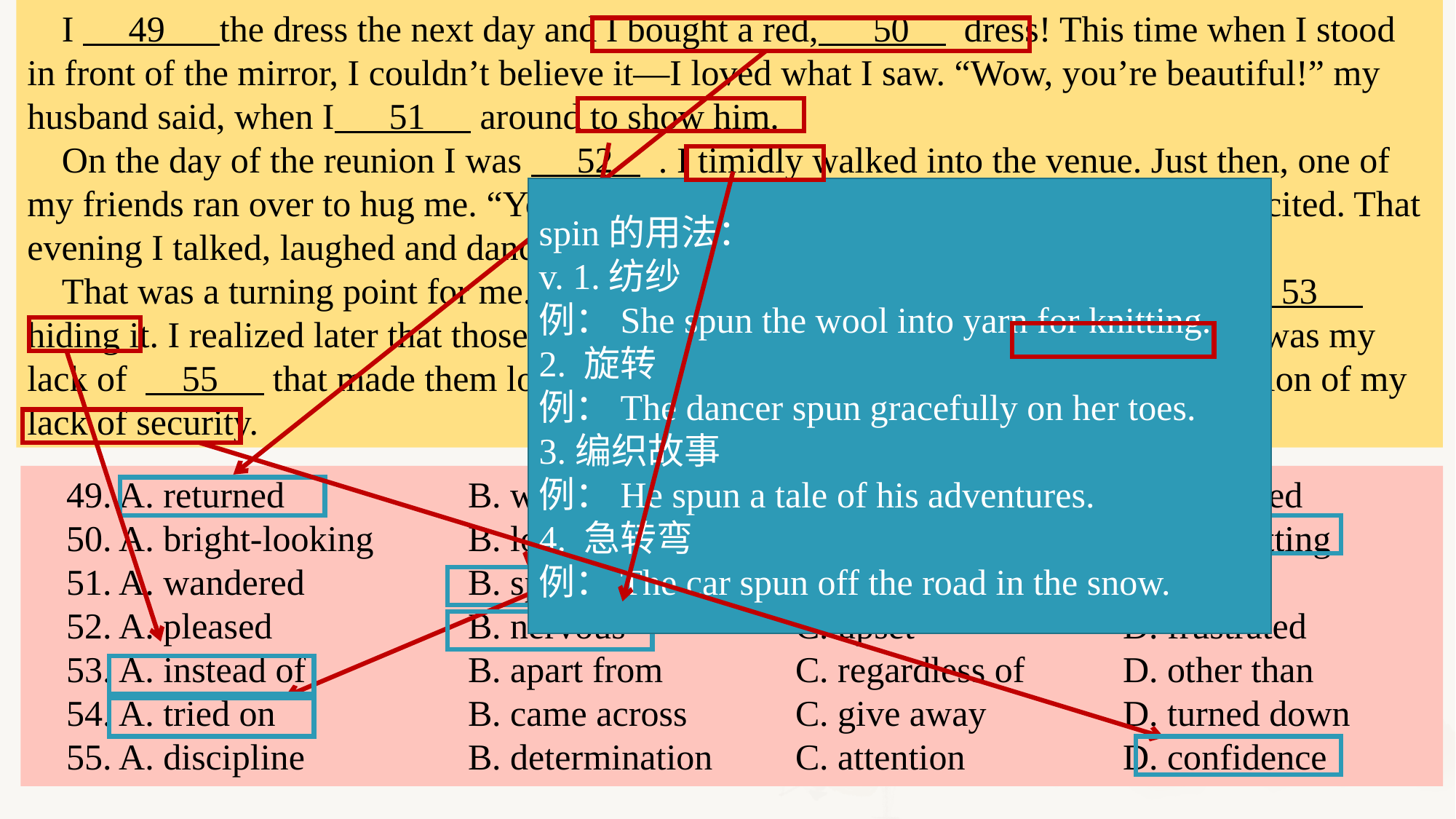

I      49      the dress the next day and I bought a red,      50      dress! This time when I stood in front of the mirror, I couldn’t believe it—I loved what I saw. “Wow, you’re beautiful!” my husband said, when I      51      around to show him.
On the day of the reunion I was      52     . I timidly walked into the venue. Just then, one of my friends ran over to hug me. “You look amazing with that cute dress!” she said, excited. That evening I talked, laughed and danced the night away.
That was a turning point for me. Since then, I have learned to embrace my body      53      hiding it. I realized later that those dresses I      54      didn’t look bad on my body; it was my lack of      55      that made them look bad. My reflection in the mirror was the reflection of my lack of security.

spin的用法：
v. 1.纺纱
例：She spun the wool into yarn for knitting.
2. 旋转
例：The dancer spun gracefully on her toes.
3.编织故事
例：He spun a tale of his adventures.
4. 急转弯
例：The car spun off the road in the snow.

49. A. returned		B. withdrew		C. ordered		D. delivered
50. A. bright-looking	B. long-lasting  	C. fast-updating	D. well-fitting
51. A. wandered		B. spun		C. looked		D. sat
52. A. pleased		B. nervous		C. upset		D. frustrated
53. A. instead of		B. apart from		C. regardless of	D. other than
54. A. tried on		B. came across	C. give away		D. turned down
55. A. discipline		B. determination	C. attention		D. confidence